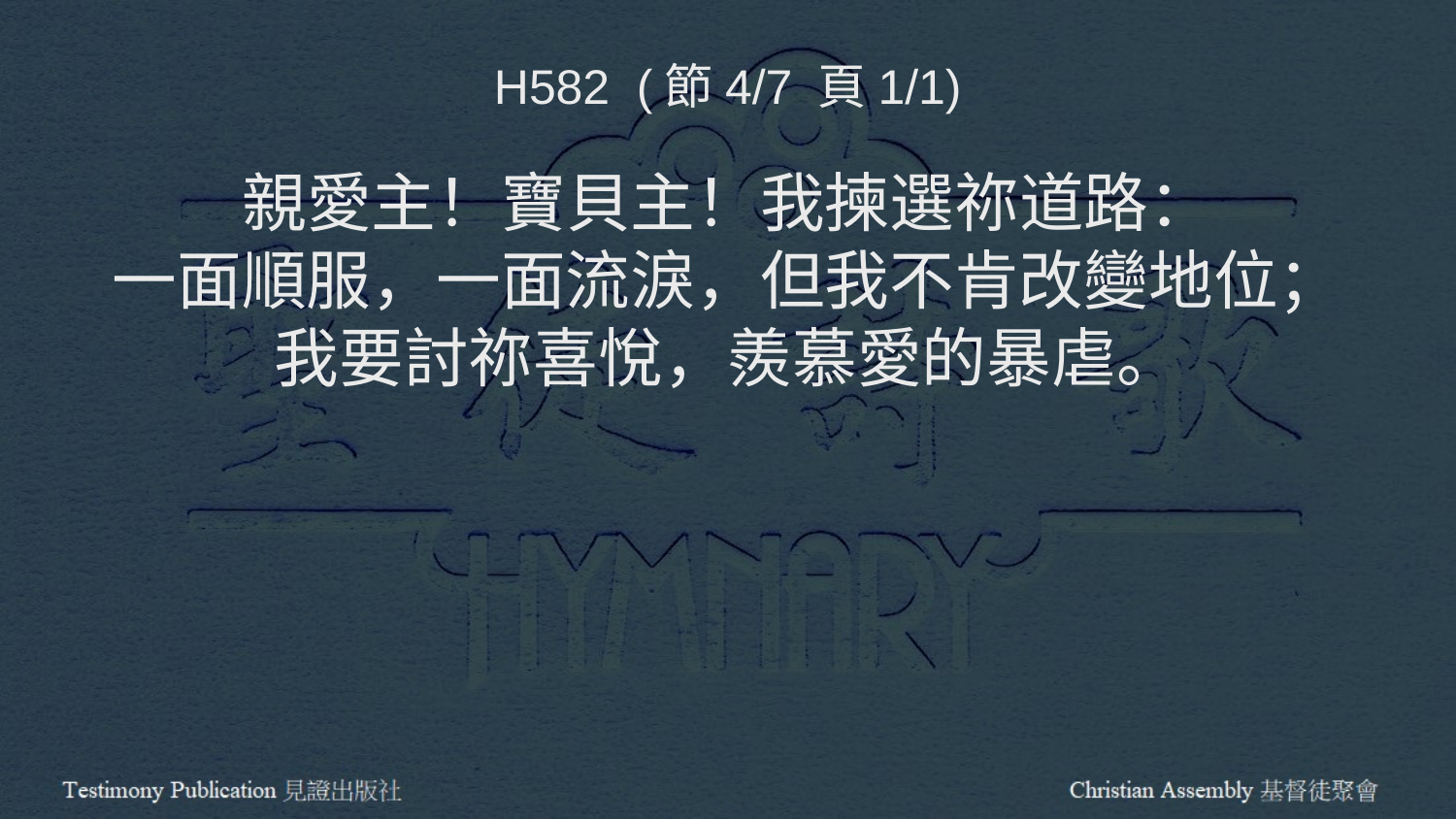

H582  (節4/7 頁1/1)

親愛主！寶貝主！我揀選祢道路：
一面順服，一面流淚，但我不肯改變地位；
我要討祢喜悅，羨慕愛的暴虐。